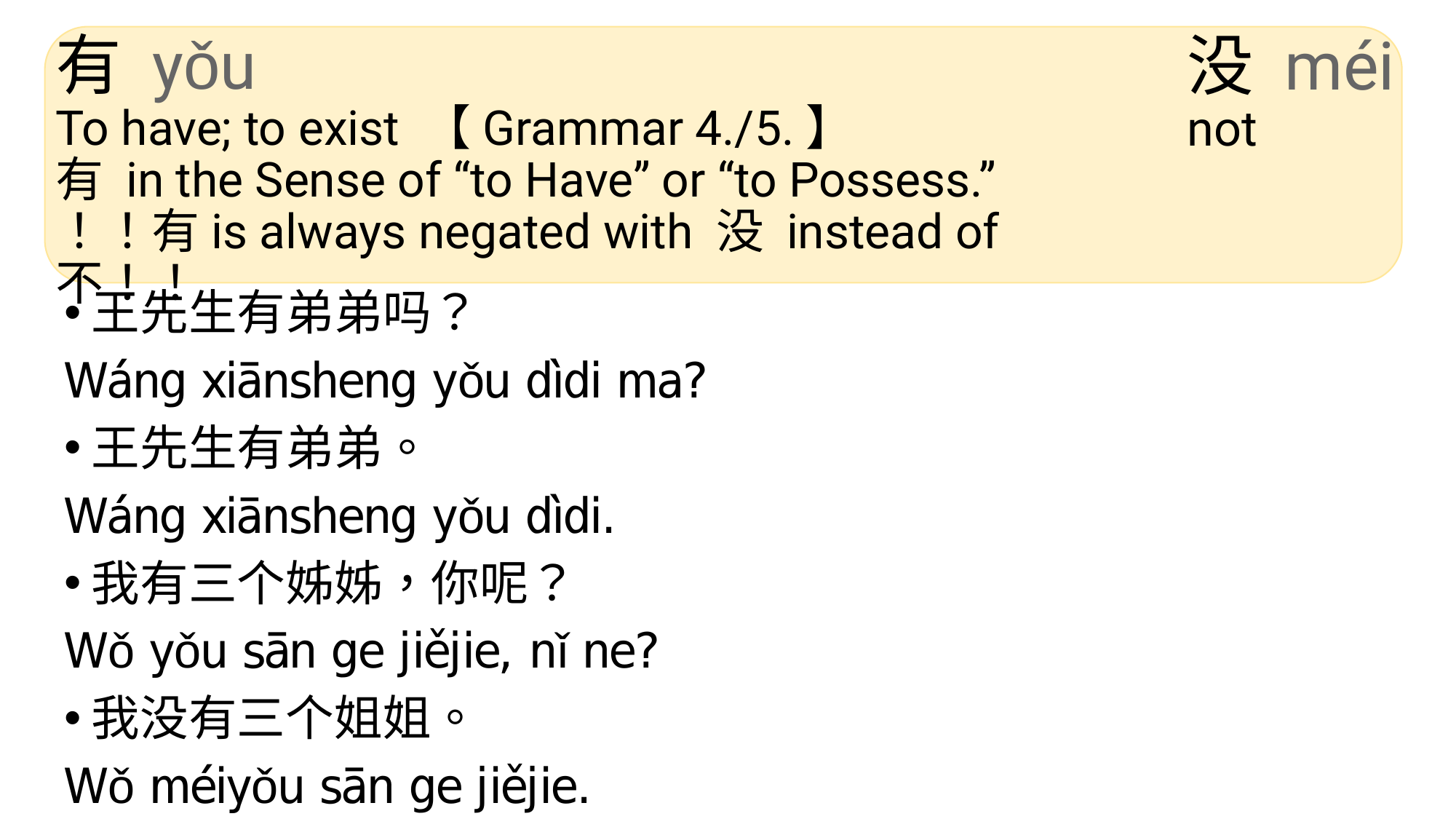

没 méi
not

# 有 yǒu To have; to exist 【Grammar 4./5.】 有 in the Sense of “to Have” or “to Possess.” ！！有is always negated with 没 instead of 不！！
王先生有弟弟吗？
Wáng xiānsheng yǒu dìdi ma?
王先生有弟弟。
Wáng xiānsheng yǒu dìdi.
我有三个姊姊，你呢？
Wǒ yǒu sān ge jiějie, nǐ ne?
我没有三个姐姐。
Wǒ méiyǒu sān ge jiějie.